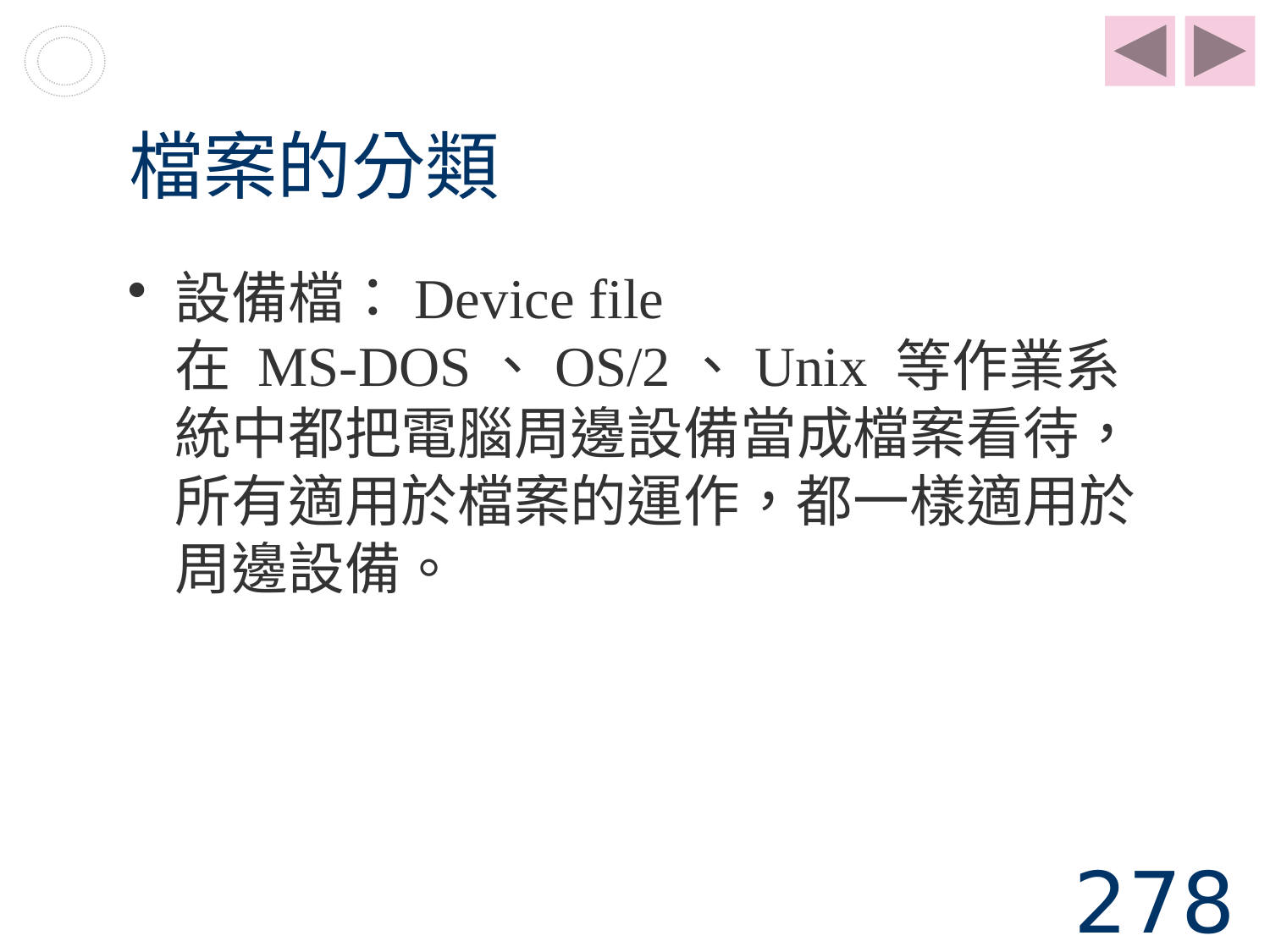

# 檔案的分類
設備檔：Device file
在 MS-DOS、OS/2、Unix 等作業系統中都把電腦周邊設備當成檔案看待，所有適用於檔案的運作，都一樣適用於周邊設備。
278